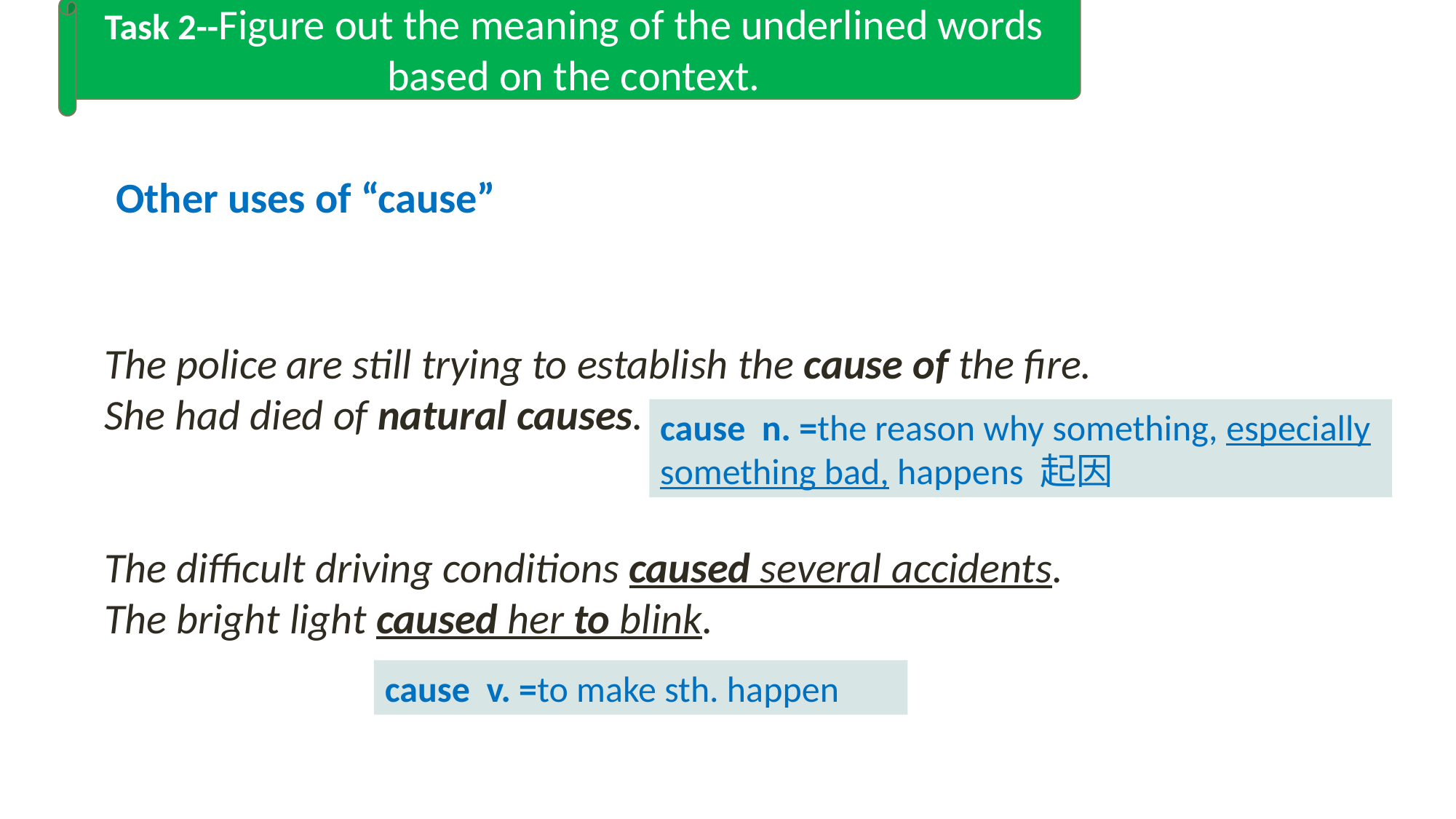

Task 2--Figure out the meaning of the underlined words based on the context.

Other uses of “cause”

The police are still trying to establish the cause of the fire.
She had died of natural causes.

The difficult driving conditions caused several accidents.
The bright light caused her to blink.
cause  n. =the reason why something, especially something bad, happens 起因
cause  v. =to make sth. happen